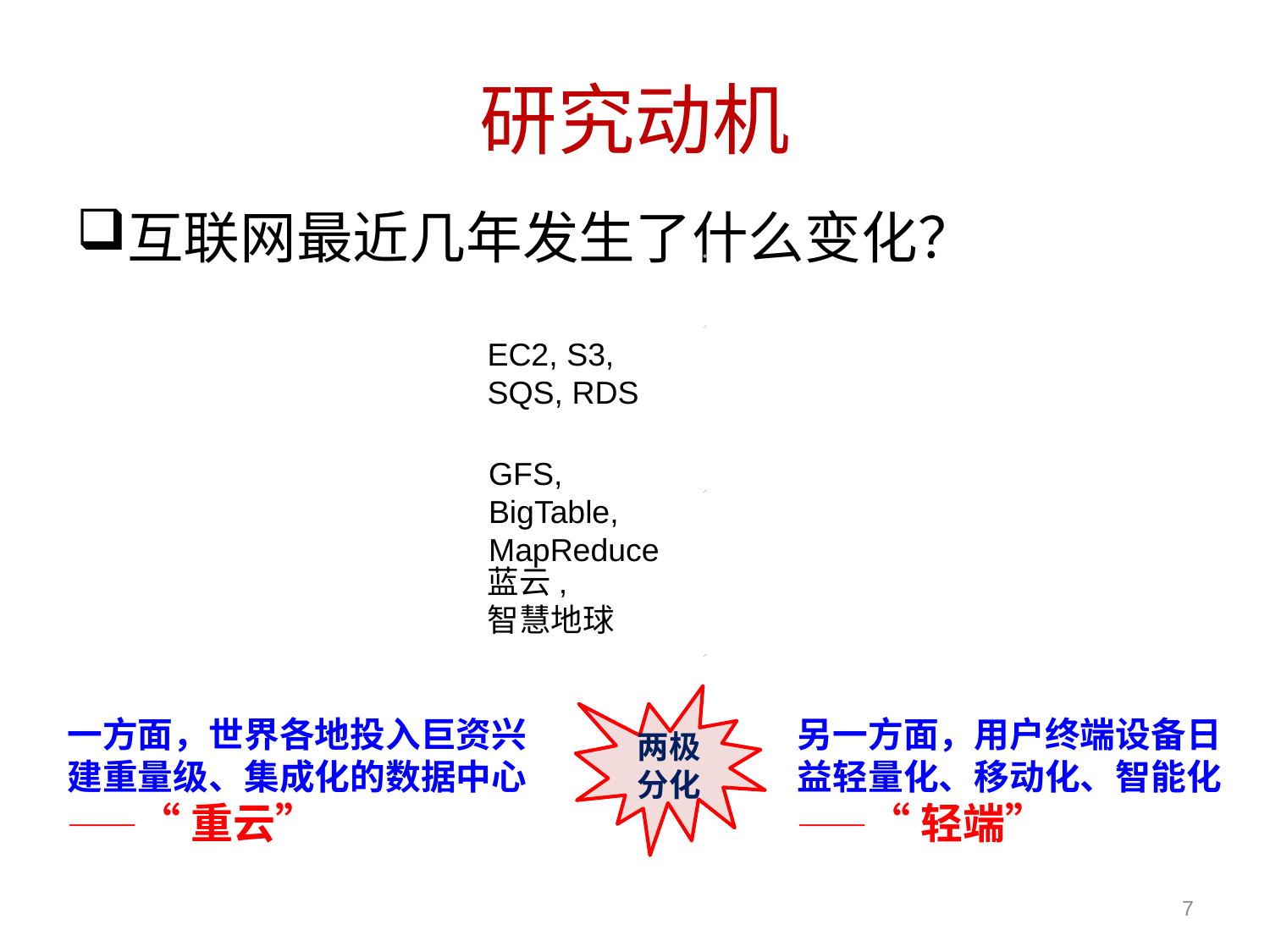

# 研究动机
互联网最近几年发生了什么变化？

EC2, S3, SQS, RDS

GFS, BigTable, MapReduce

蓝云,
智慧地球
两极分化
一方面，世界各地投入巨资兴建重量级、集成化的数据中心
——“重云”
另一方面，用户终端设备日益轻量化、移动化、智能化
——“轻端”
7